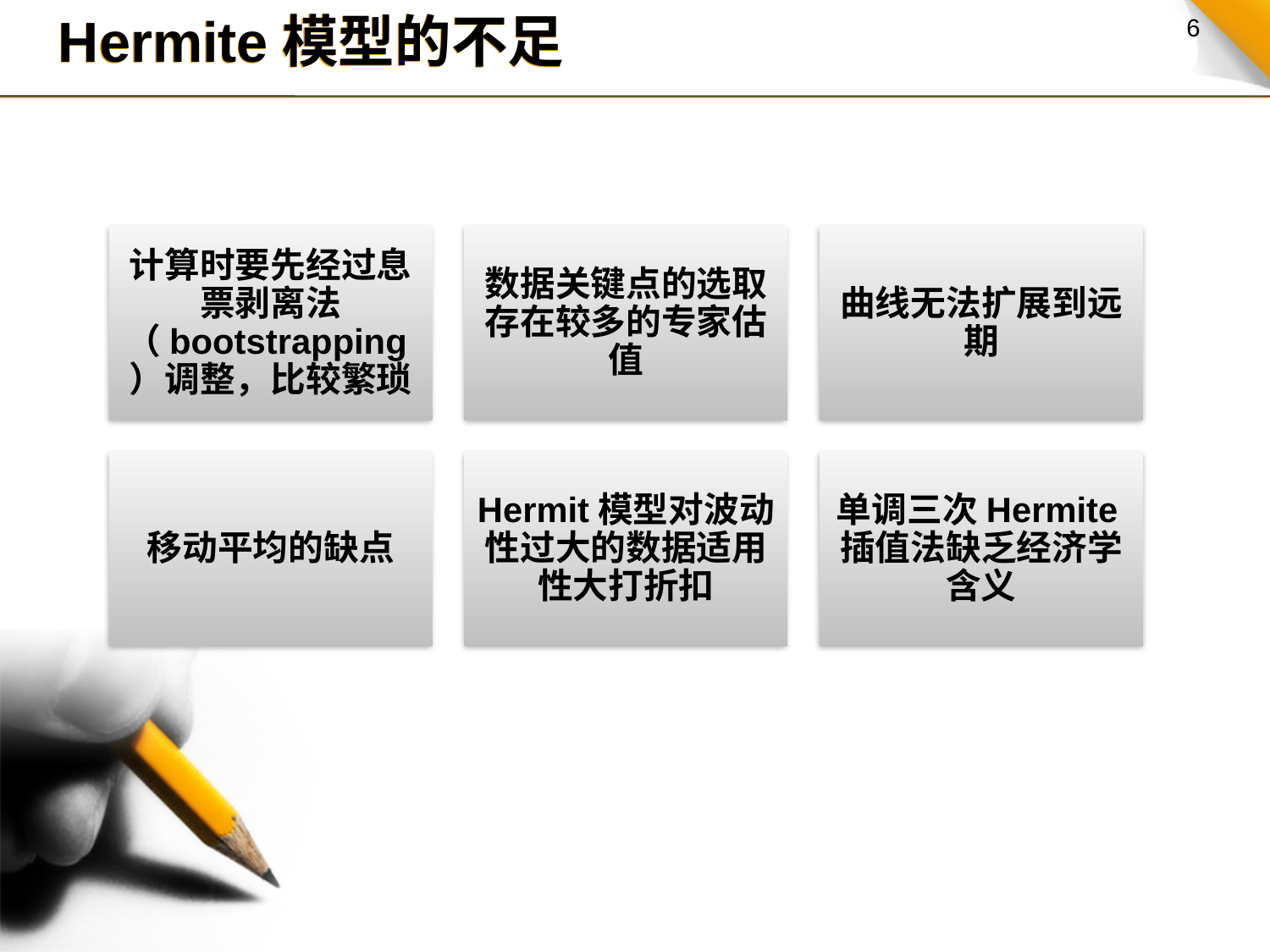

Hermite模型的不足
计算时要先经过息票剥离法（bootstrapping）调整，比较繁琐
数据关键点的选取存在较多的专家估值
曲线无法扩展到远期
移动平均的缺点
Hermit模型对波动性过大的数据适用性大打折扣
单调三次Hermite插值法缺乏经济学含义